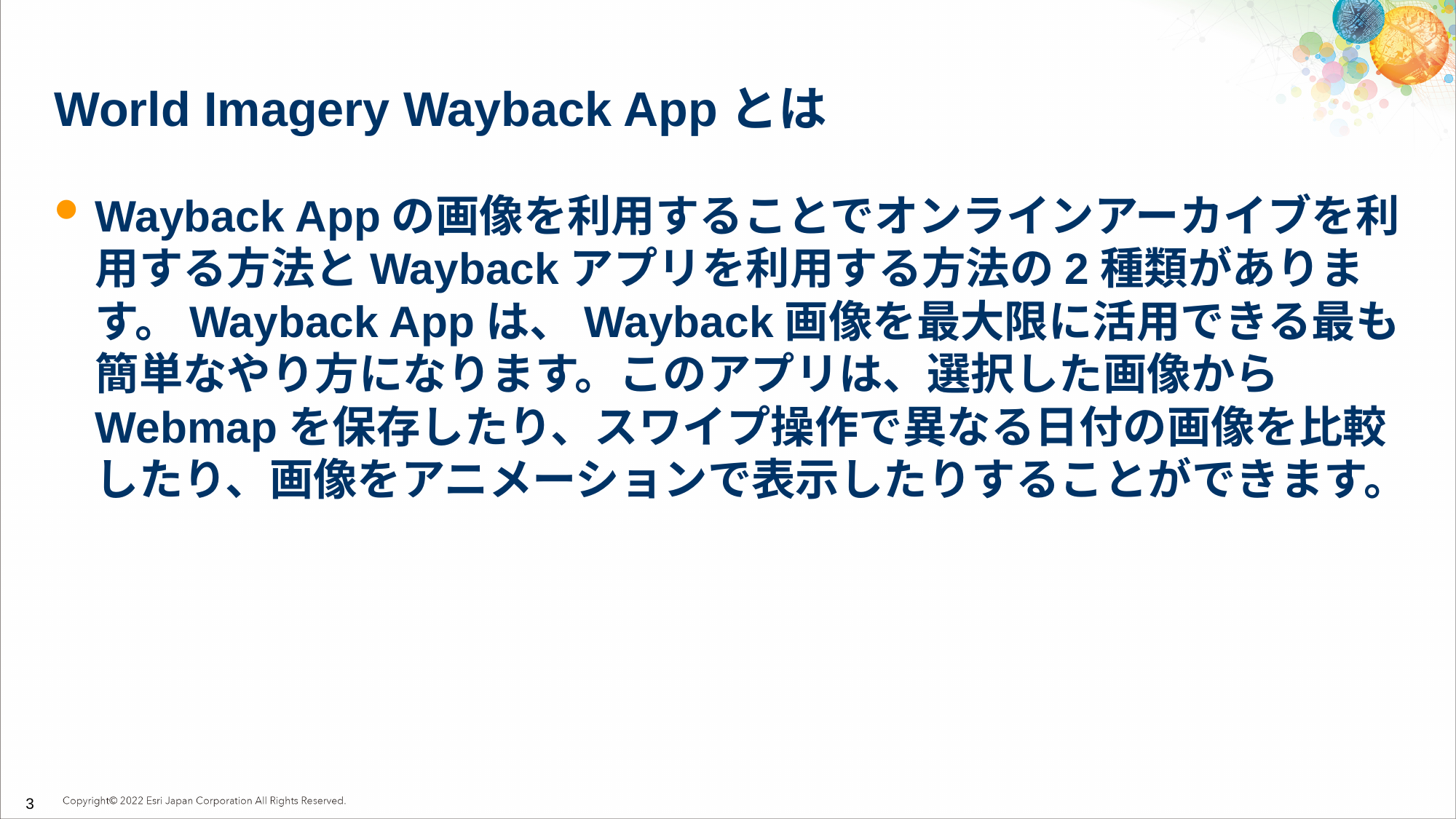

# World Imagery Wayback Appとは
Wayback Appの画像を利用することでオンラインアーカイブを利用する方法とWaybackアプリを利用する方法の2種類があります。Wayback Appは、Wayback画像を最大限に活用できる最も簡単なやり方になります。このアプリは、選択した画像からWebmapを保存したり、スワイプ操作で異なる日付の画像を比較したり、画像をアニメーションで表示したりすることができます。
3